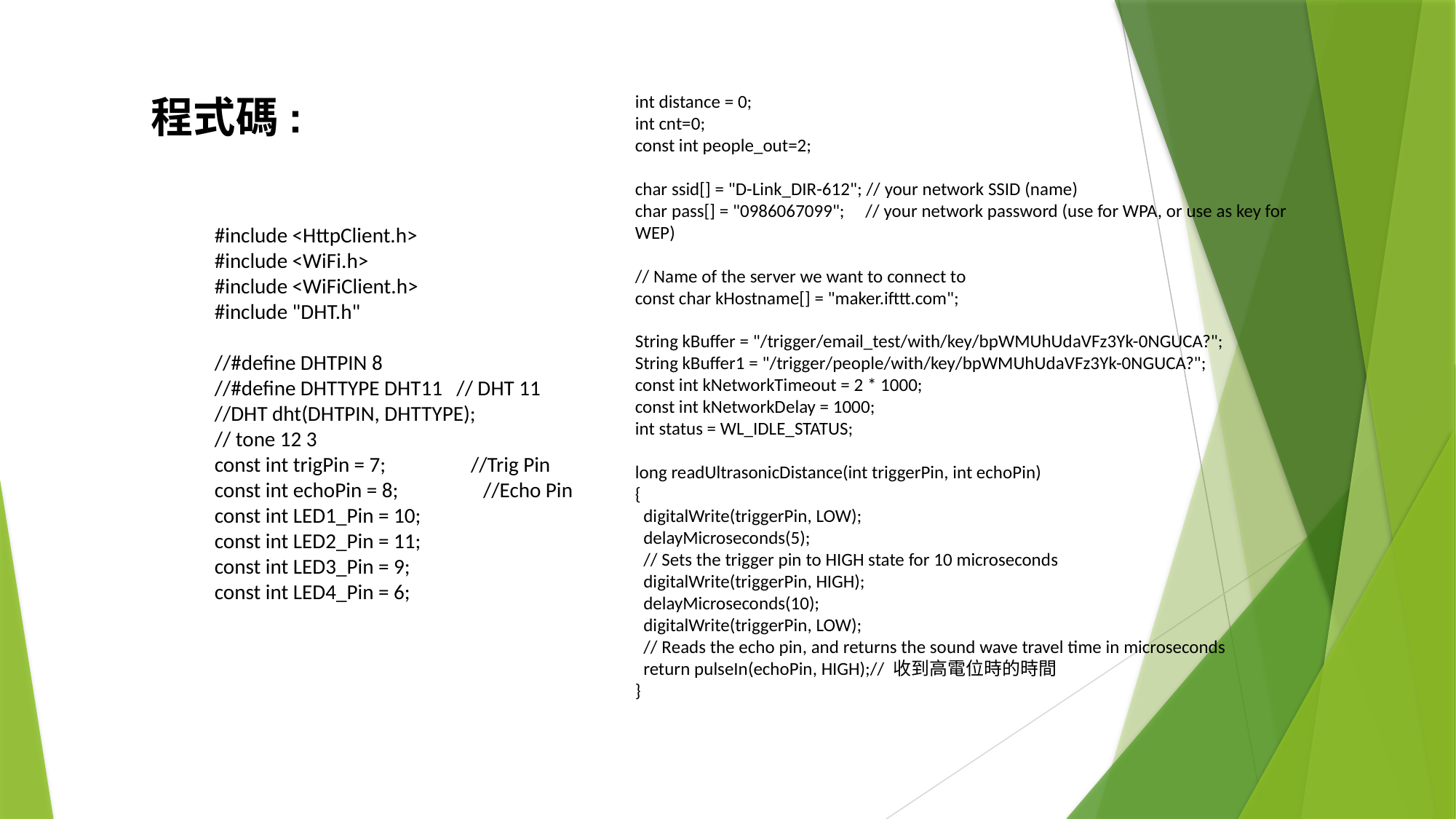

程式碼:
int distance = 0;
int cnt=0;
const int people_out=2;

char ssid[] = "D-Link_DIR-612"; // your network SSID (name)
char pass[] = "0986067099";     // your network password (use for WPA, or use as key for WEP)

// Name of the server we want to connect to
const char kHostname[] = "maker.ifttt.com";

String kBuffer = "/trigger/email_test/with/key/bpWMUhUdaVFz3Yk-0NGUCA?";
String kBuffer1 = "/trigger/people/with/key/bpWMUhUdaVFz3Yk-0NGUCA?";
const int kNetworkTimeout = 2 * 1000;
const int kNetworkDelay = 1000;
int status = WL_IDLE_STATUS;

long readUltrasonicDistance(int triggerPin, int echoPin)
{
  digitalWrite(triggerPin, LOW);
  delayMicroseconds(5);
  // Sets the trigger pin to HIGH state for 10 microseconds
  digitalWrite(triggerPin, HIGH);
  delayMicroseconds(10);
  digitalWrite(triggerPin, LOW);
  // Reads the echo pin, and returns the sound wave travel time in microseconds
  return pulseIn(echoPin, HIGH);// 收到高電位時的時間
}
#include <HttpClient.h>
#include <WiFi.h>
#include <WiFiClient.h>
#include "DHT.h"

//#define DHTPIN 8
//#define DHTTYPE DHT11   // DHT 11
//DHT dht(DHTPIN, DHTTYPE);
// tone 12 3
const int trigPin = 7;                  //Trig Pin
const int echoPin = 8;                  //Echo Pin
const int LED1_Pin = 10;
const int LED2_Pin = 11;
const int LED3_Pin = 9;
const int LED4_Pin = 6;